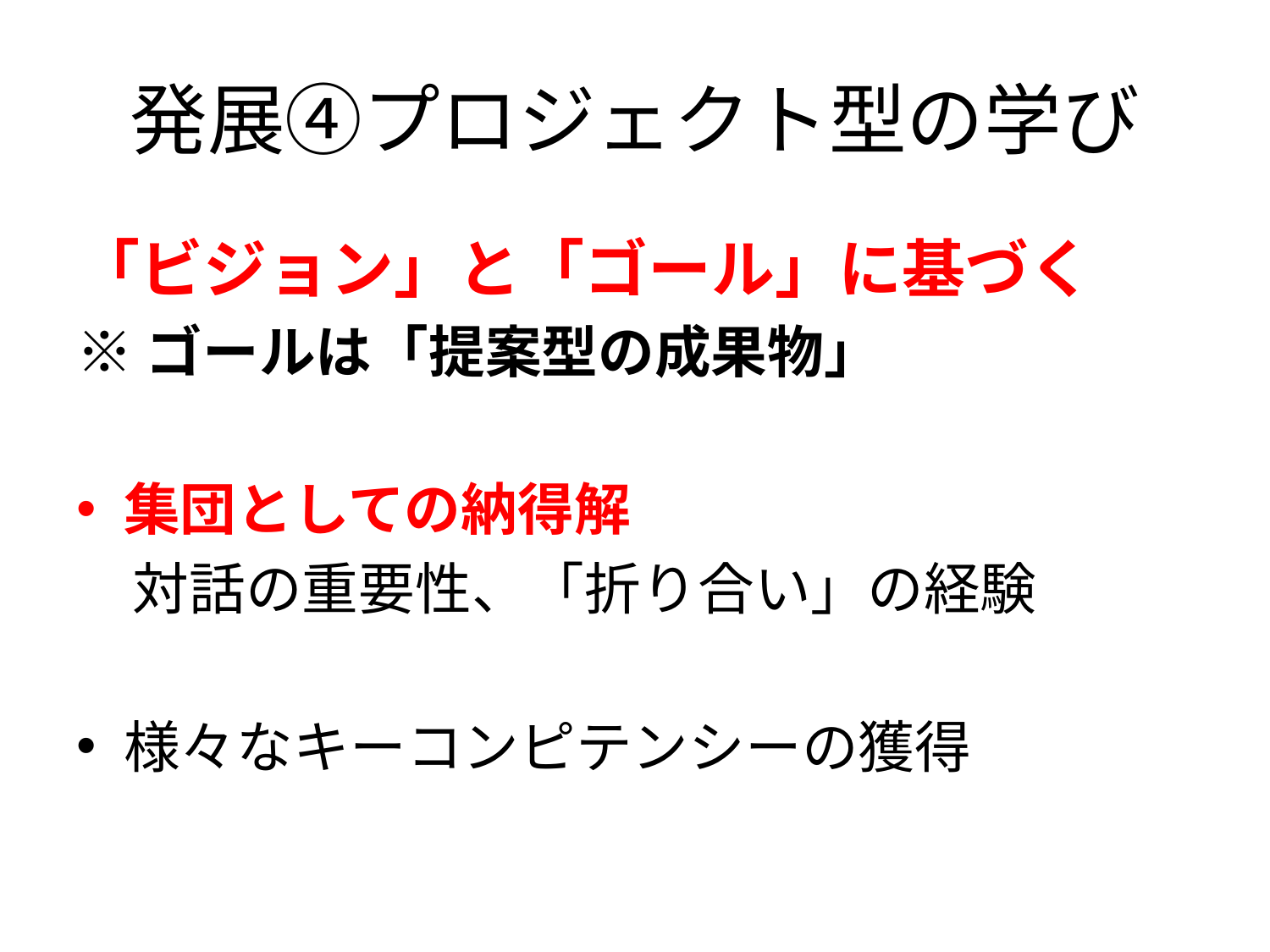

# 発展④プロジェクト型の学び
「ビジョン」と「ゴール」に基づく
※ゴールは「提案型の成果物」

集団としての納得解
　対話の重要性、「折り合い」の経験

様々なキーコンピテンシーの獲得